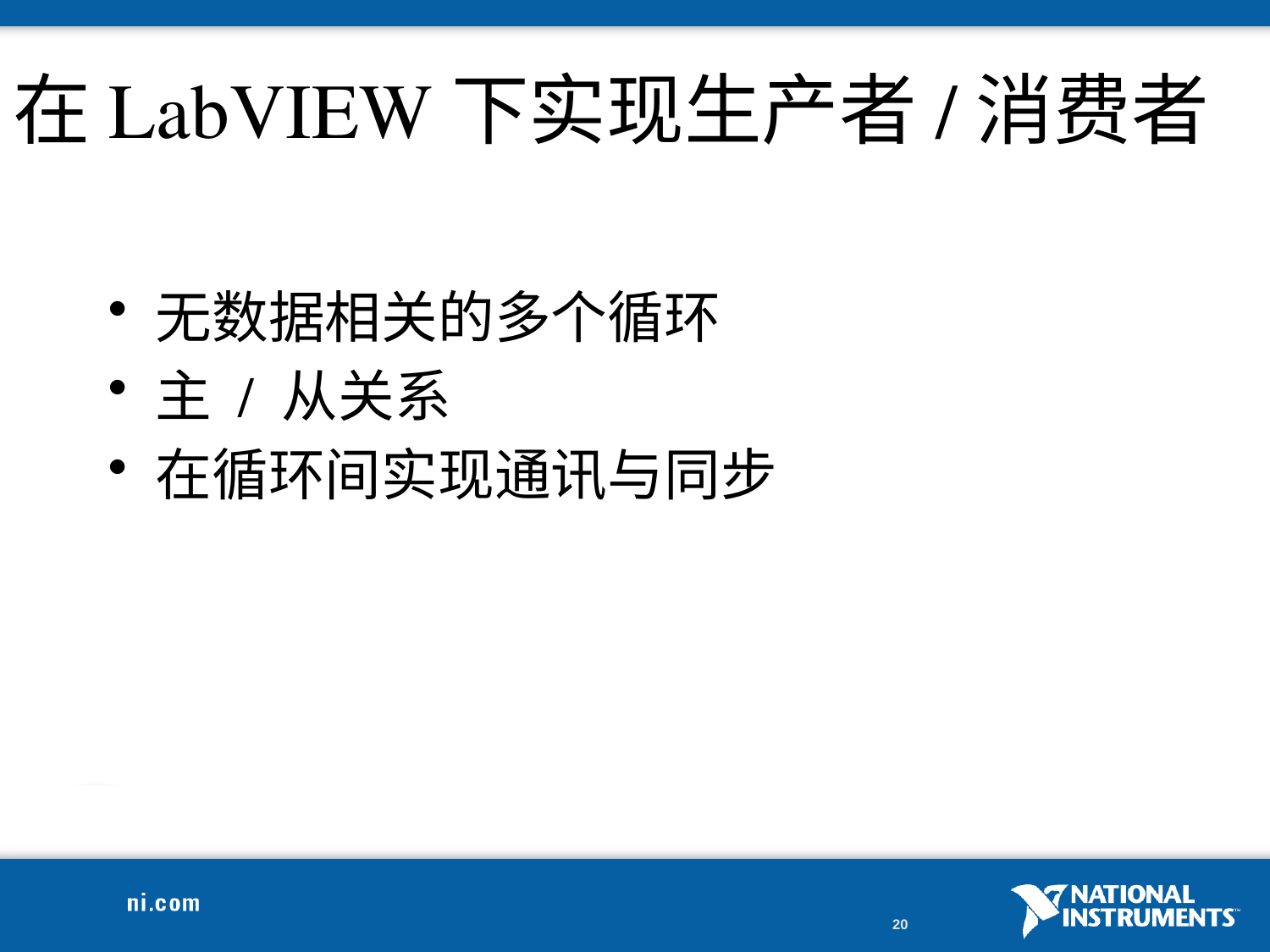

# 在LabVIEW下实现生产者/消费者
无数据相关的多个循环
主 / 从关系
在循环间实现通讯与同步